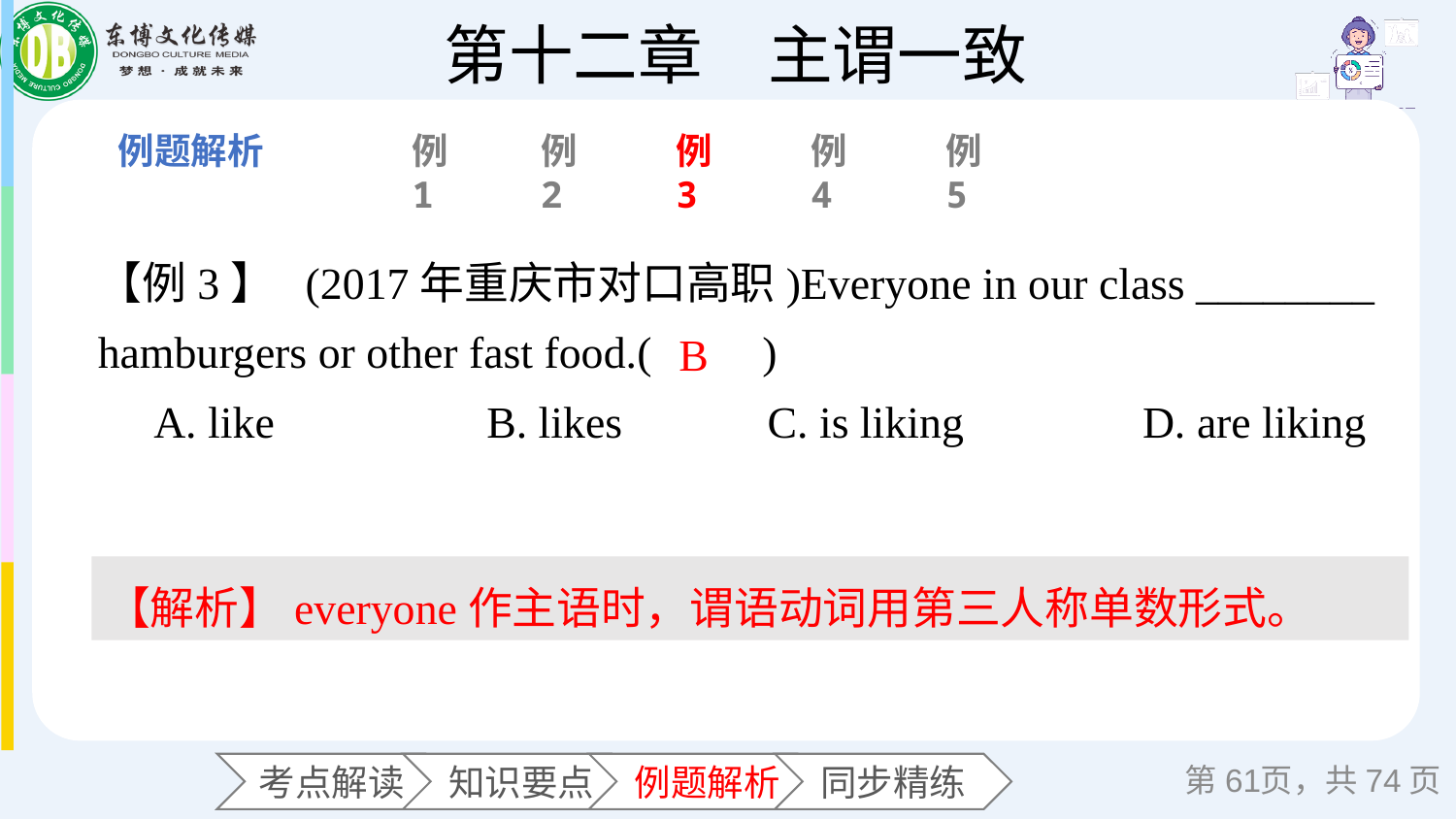

例1
例2
例3
例4
例5
【例3】  (2017年重庆市对口高职)Everyone in our class ________ hamburgers or other fast food.(　　)
     A. like                   B. likes             C. is liking                D. are liking
B
【解析】everyone作主语时，谓语动词用第三人称单数形式。
第61页，共74页